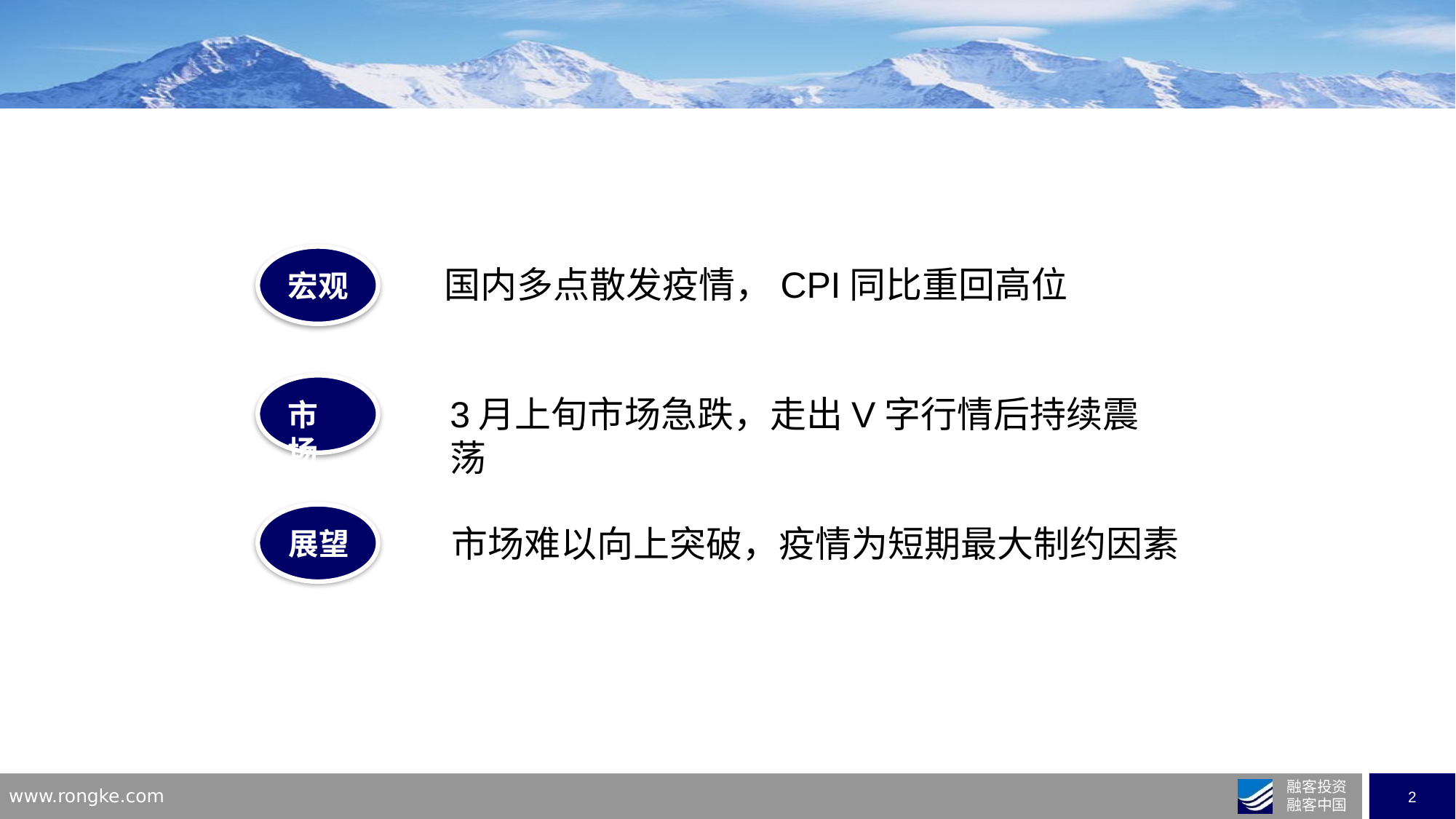

国内多点散发疫情，CPI同比重回高位
宏观

3月上旬市场急跌，走出V字行情后持续震荡
市场

市场难以向上突破，疫情为短期最大制约因素
展望